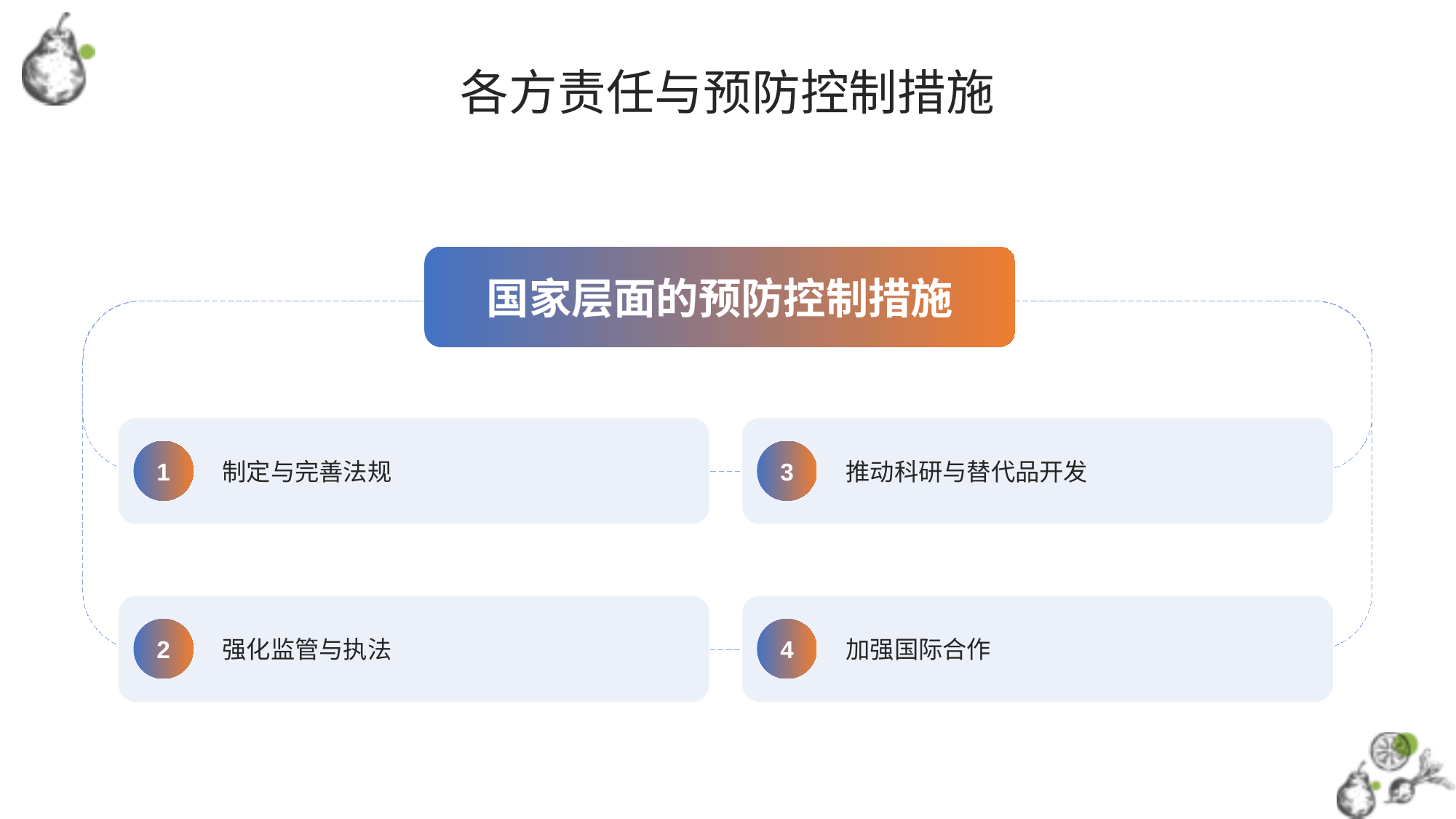

# 各方责任与预防控制措施
国家层面的预防控制措施

制定与完善法规
推动科研与替代品开发
1
3
强化监管与执法
加强国际合作
2
4